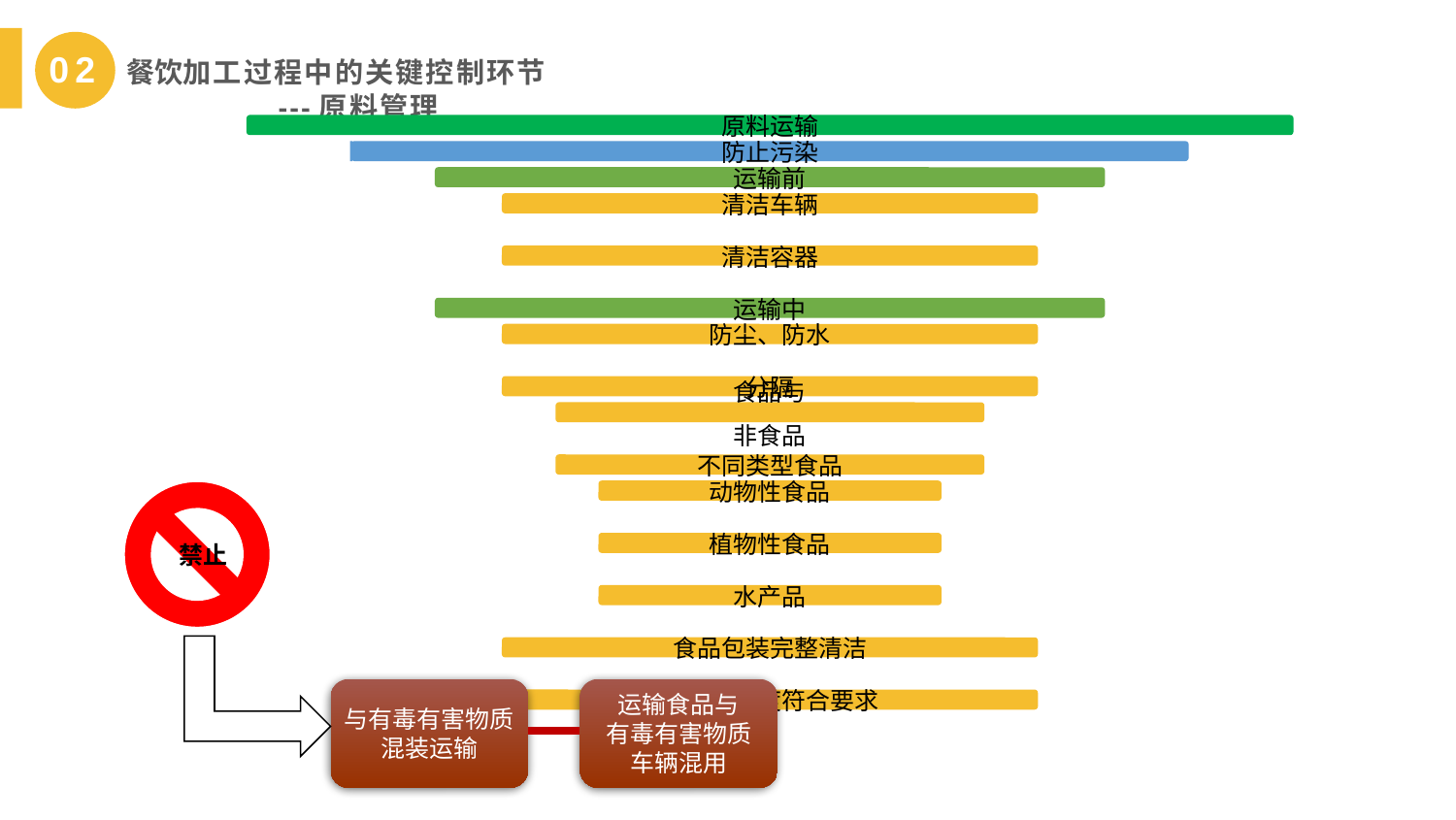

02 餐饮加工过程中的关键控制环节
                          ---原料管理

原料运输
防止污染
运输前
清洁车辆
清洁容器
运输中
防尘、防水
分隔
食品与
非食品
不同类型食品
动物性食品
植物性食品
水产品
食品包装完整清洁
温度、湿度符合要求

禁止

与有毒有害物质
混装运输
运输食品与
有毒有害物质
车辆混用